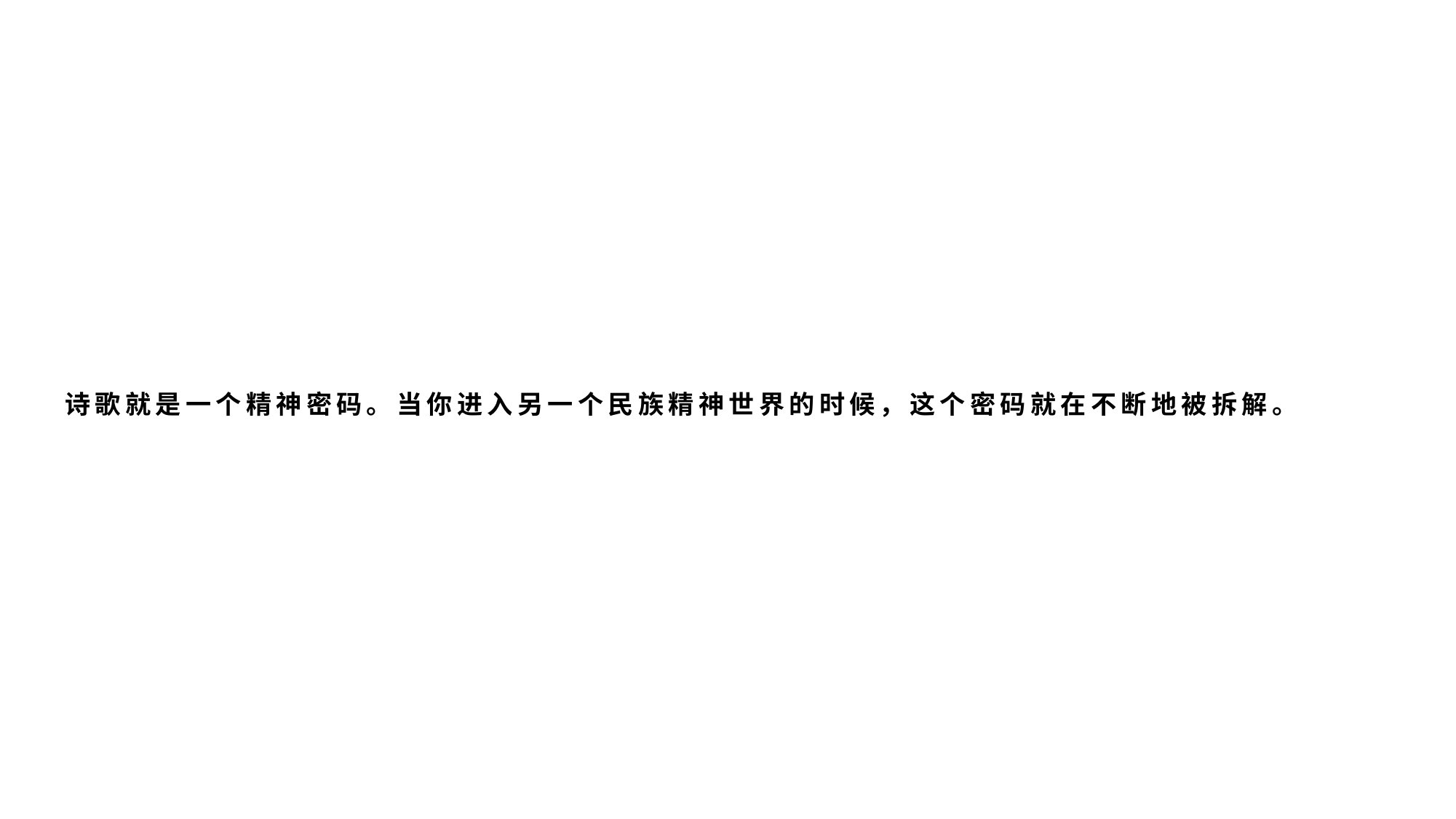

# 诗歌就是一个精神密码。当你进入另一个民族精神世界的时候，这个密码就在不断地被拆解。